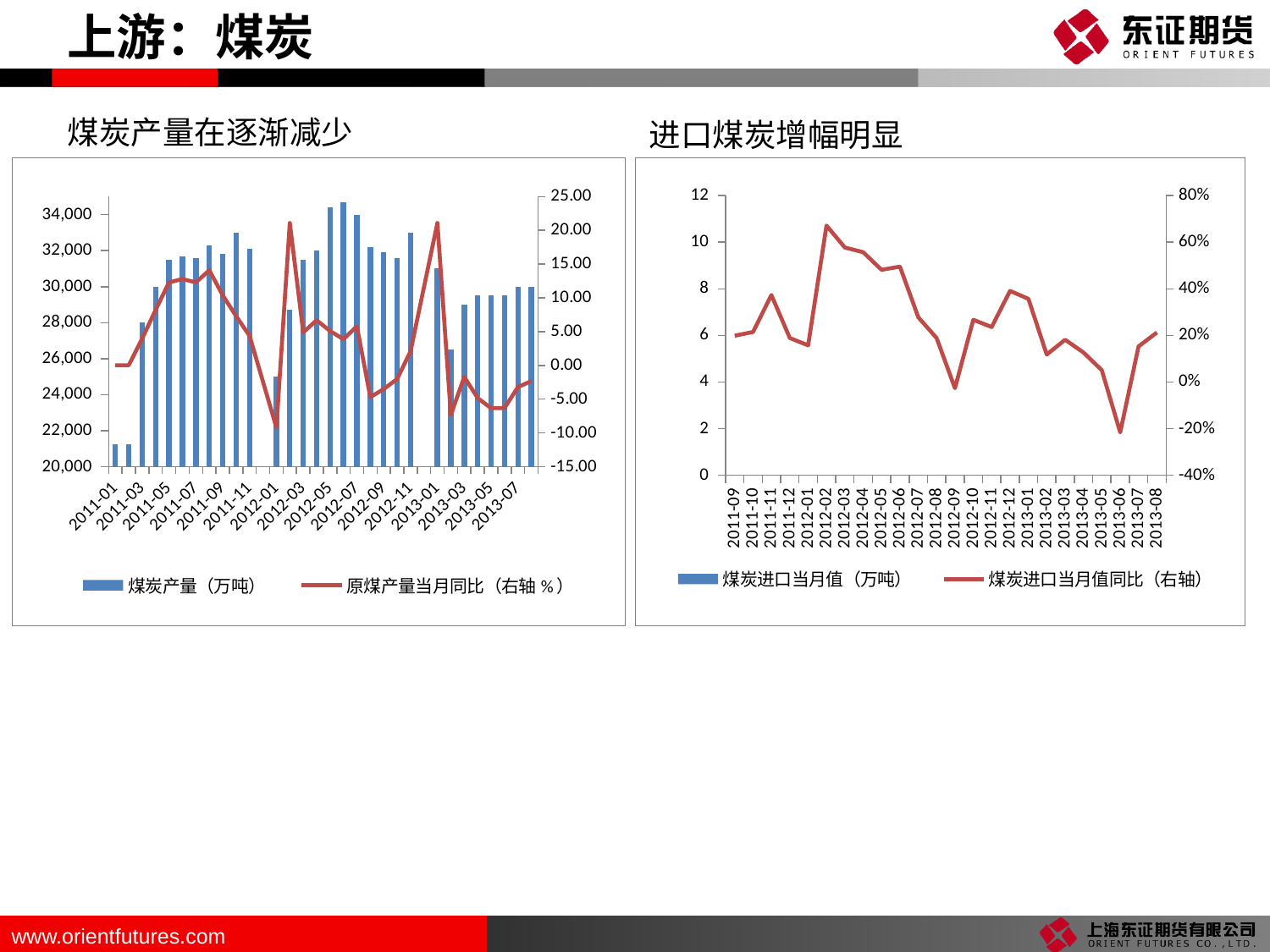

上游：煤炭
煤炭产量在逐渐减少
进口煤炭增幅明显

### Chart

| Category |  |  |
|---|---|---|
| 41517 | 30000.0 | -2.3 |
| 41486 | 30000.0 | -3.2 |
| 41455 | 29500.0 | -6.3 |
| 41425 | 29500.0 | -6.34 |
| 41394 | 29500.0 | -4.83 |
| 41364 | 29000.0 | -1.69 |
| 41333 | 26500.0 | -7.34 |
| 41305 | 31000.0 | 21.1 |
| 41243 | 32980.0 | 2.1 |
| 41213 | 31600.0 | -2.0 |
| 41182 | 31900.0 | -3.5 |
| 41152 | 32200.0 | -4.7 |
| 41121 | 34000.0 | 5.8 |
| 41090 | 34700.0 | 3.9 |
| 41060 | 34400.0 | 5.1 |
| 41029 | 32000.0 | 6.7 |
| 40999 | 31500.0 | 4.9 |
| 40968 | 28700.0 | 21.1 |
| 40939 | 25000.0 | -9.2 |
| 40877 | 32100.0 | 4.4 |
| 40847 | 33000.0 | 7.3 |
| 40816 | 31800.0 | 10.4 |
| 40786 | 32300.0 | 14.1 |
| 40755 | 31600.0 | 12.3 |
| 40724 | 31700.0 | 12.8 |
| 40694 | 31500.0 | 12.3 |
| 40663 | 30000.0 | 8.21 |
| 40633 | 28000.0 | 4.0 |
| 40602 | 21270.0 | 0.031 |
| 40574 | 21270.0 | 0.031 |

### Chart

| Category |  |  |
|---|---|---|
| 41517 | 2596.0 | 0.21263482280431434 |
| 41486 | 2865.0 | 0.15287958115183245 |
| 41455 | 2236.0 | -0.21601073345259392 |
| 41425 | 2757.0 | 0.05077983315197679 |
| 41394 | 2869.0 | 0.12687347507842453 |
| 41364 | 2615.0 | 0.18164435946462715 |
| 41333 | 2330.0 | 0.11794738467811164 |
| 41305 | 3055.0 | 0.3567921440261866 |
| 41274 | 3511.0 | 0.3910566790088294 |
| 41243 | 2898.0 | 0.2360248447204969 |
| 41213 | 2141.0 | 0.2671648762260626 |
| 41182 | 1863.0 | -0.026301663982823402 |
| 41152 | 2044.0 | 0.18835616438356165 |
| 41121 | 2427.0 | 0.2777091058920478 |
| 41090 | 2719.0 | 0.49503493931592496 |
| 41060 | 2617.0 | 0.4814673290026748 |
| 41029 | 2505.0 | 0.5568862275449101 |
| 40999 | 2140.0 | 0.5771028037383178 |
| 40968 | 2055.1825937 | 0.6710754547687273 |
| 40939 | 1965.0 | 0.15725190839694655 |
| 40908 | 2138.0 | 0.18896164639850327 |
| 40877 | 2214.0 | 0.37308039747064137 |
| 40847 | 1569.0 | 0.21478648820905036 |
| 40816 | 1912.0 | 0.19874476987447698 |